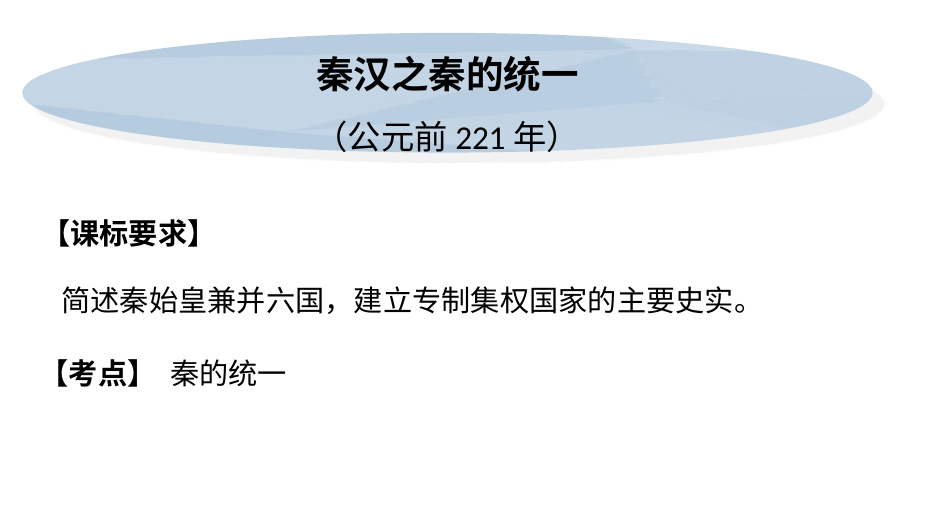

秦汉之秦的统一
（公元前221年）

【课标要求】
  简述秦始皇兼并六国，建立专制集权国家的主要史实。
【考点】  秦的统一